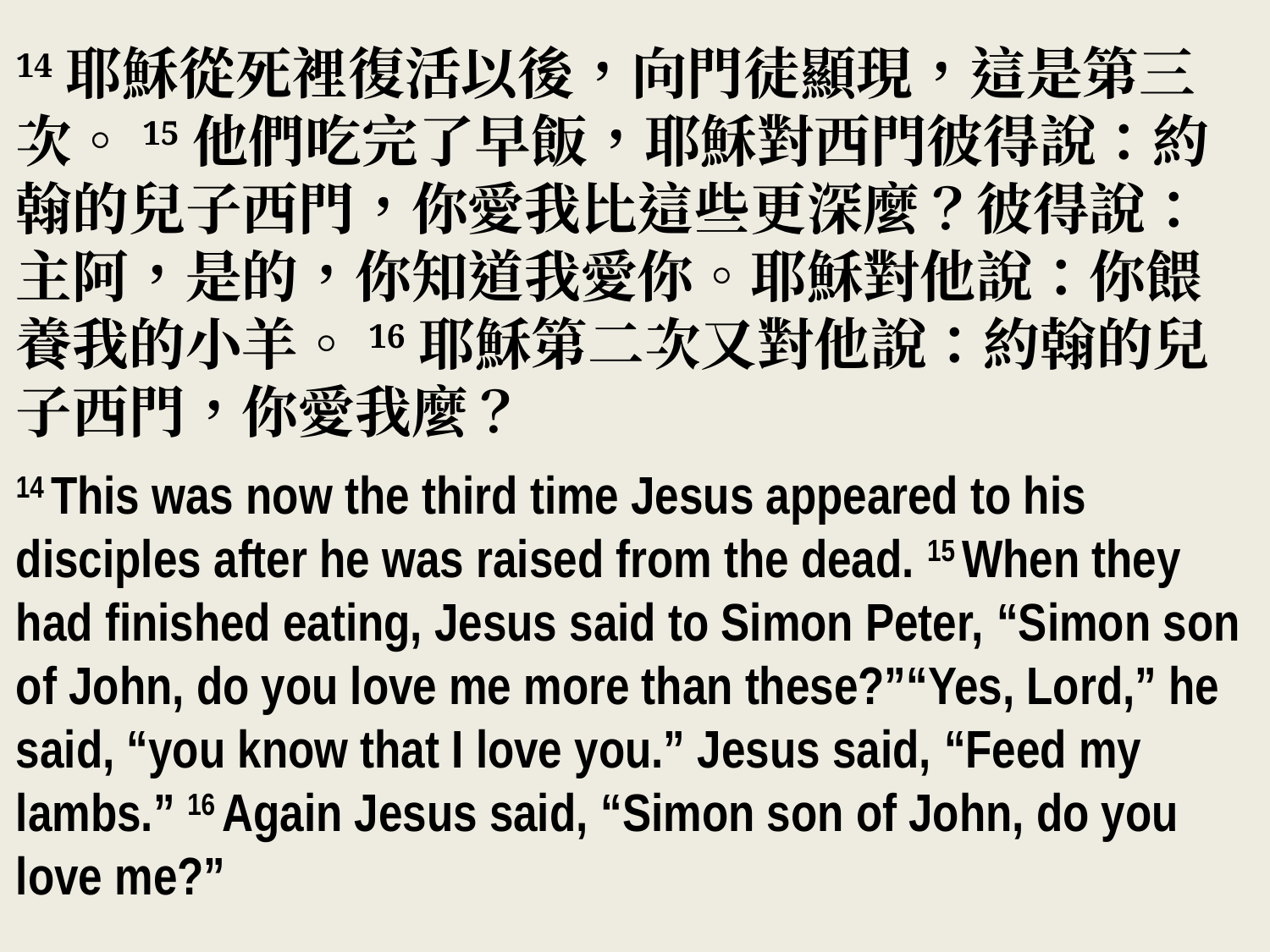

14耶穌從死裡復活以後，向門徒顯現，這是第三次。15他們吃完了早飯，耶穌對西門彼得說：約 翰的兒子西門，你愛我比這些更深麼？彼得說：主阿，是的，你知道我愛你。耶穌對他說：你餵養我的小羊。16耶穌第二次又對他說：約翰的兒 子西門，你愛我麼？
14 This was now the third time Jesus appeared to his disciples after he was raised from the dead. 15 When they had finished eating, Jesus said to Simon Peter, “Simon son of John, do you love me more than these?”“Yes, Lord,” he said, “you know that I love you.” Jesus said, “Feed my lambs.” 16 Again Jesus said, “Simon son of John, do you love me?”